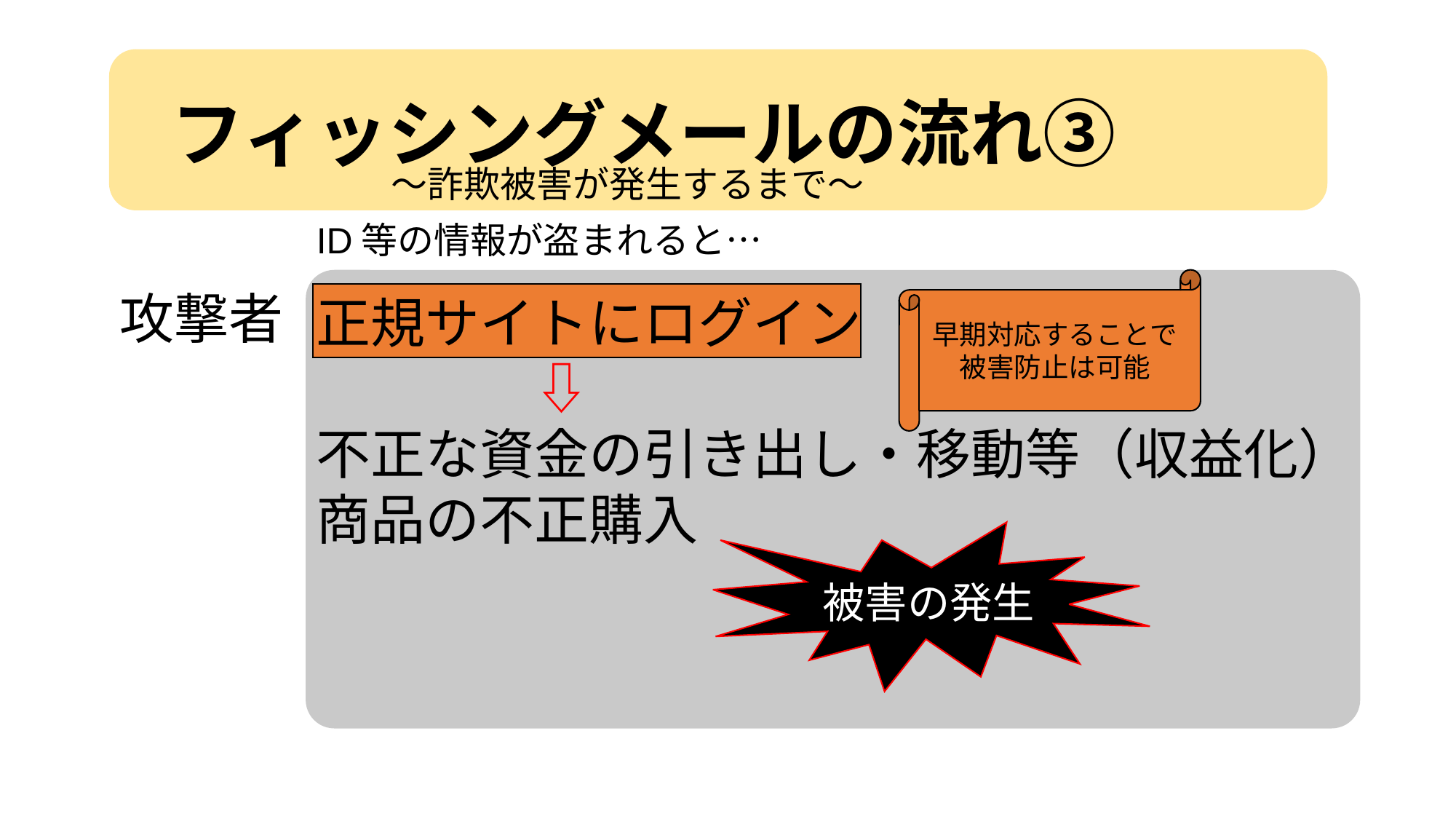

フィッシングメールの流れ③

～詐欺被害が発生するまで～
ID等の情報が盗まれると…
早期対応することで
被害防止は可能

攻撃者
正規サイトにログイン
　　　　⇩
不正な資金の引き出し・移動等（収益化）
商品の不正購入

被害の発生